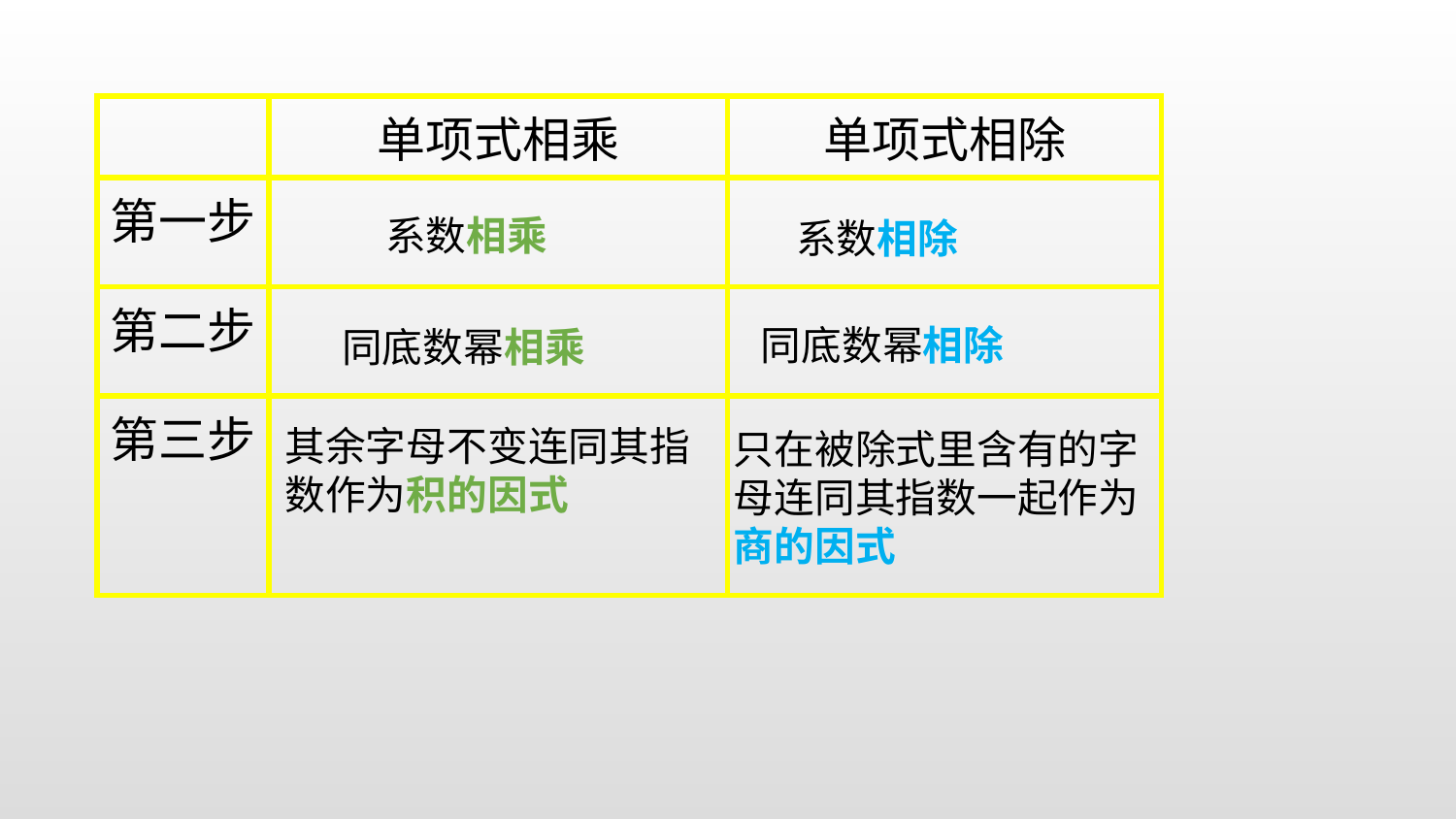

|  | 单项式相乘 | 单项式相除 |
| --- | --- | --- |
| 第一步 |  |  |
| 第二步 |  |  |
| 第三步 |  |  |
系数相乘
系数相除
同底数幂相除
同底数幂相乘
其余字母不变连同其指数作为积的因式
只在被除式里含有的字母连同其指数一起作为商的因式